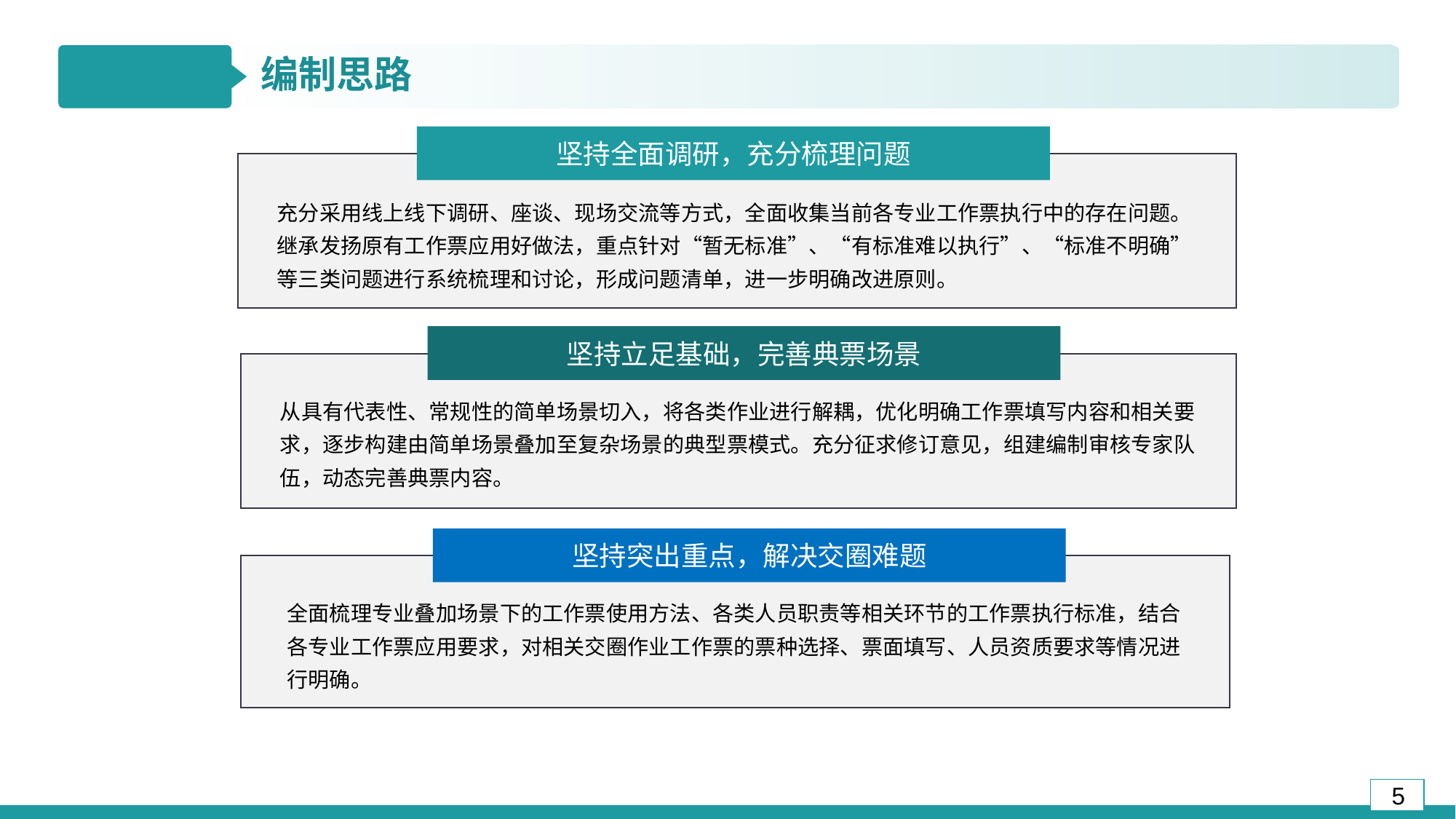

编制思路

坚持全面调研，充分梳理问题

充分采用线上线下调研、座谈、现场交流等方式，全面收集当前各专业工作票执行中的存在问题。继承发扬原有工作票应用好做法，重点针对“暂无标准”、“有标准难以执行”、“标准不明确”等三类问题进行系统梳理和讨论，形成问题清单，进一步明确改进原则。
坚持立足基础，完善典票场景

从具有代表性、常规性的简单场景切入，将各类作业进行解耦，优化明确工作票填写内容和相关要求，逐步构建由简单场景叠加至复杂场景的典型票模式。充分征求修订意见，组建编制审核专家队伍，动态完善典票内容。
某某工作的三个重点
坚持突出重点，解决交圈难题

全面梳理专业叠加场景下的工作票使用方法、各类人员职责等相关环节的工作票执行标准，结合各专业工作票应用要求，对相关交圈作业工作票的票种选择、票面填写、人员资质要求等情况进行明确。